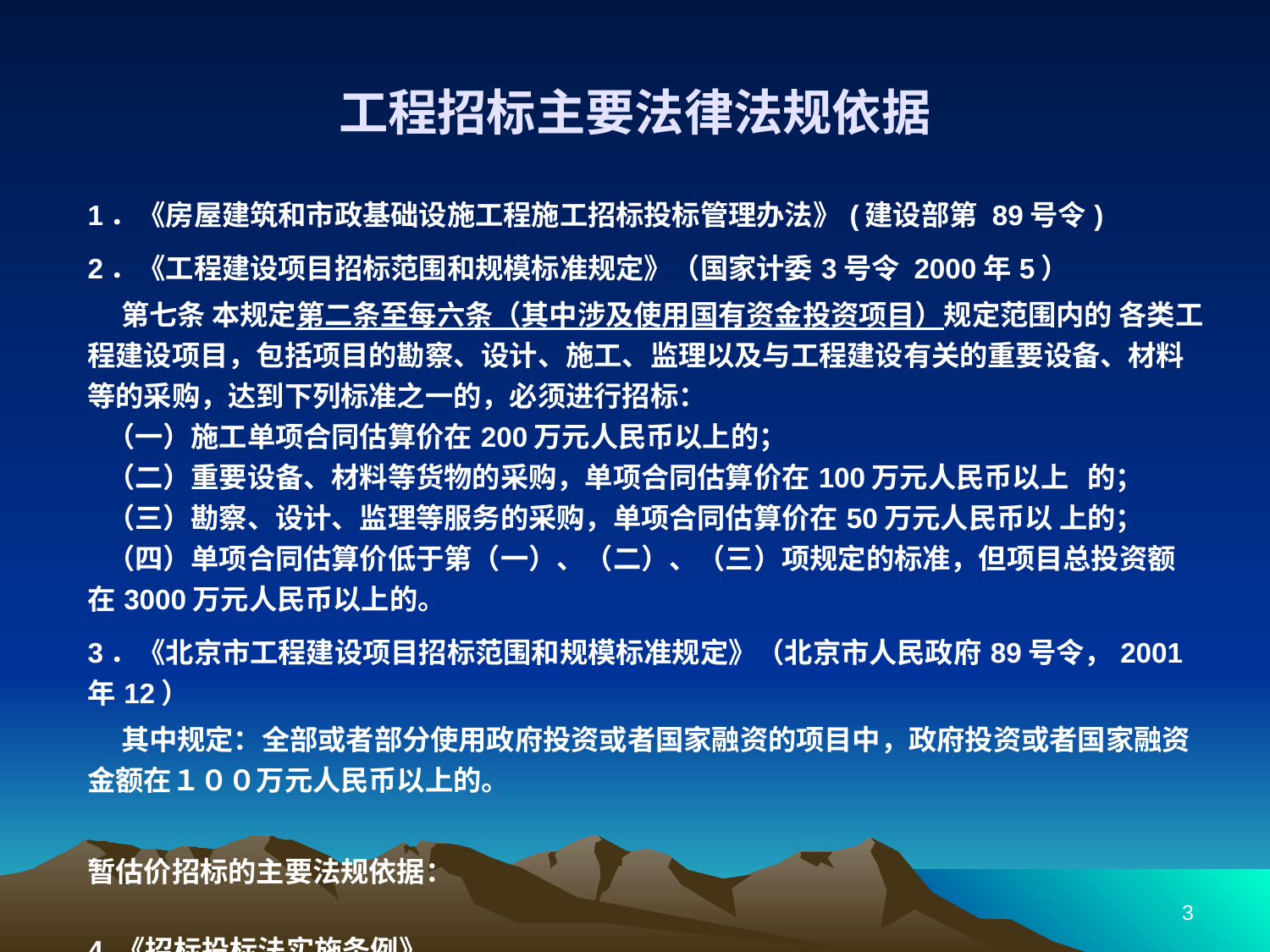

# 工程招标主要法律法规依据
| 1．《房屋建筑和市政基础设施工程施工招标投标管理办法》(建设部第 89号令) |
| --- |
| 2．《工程建设项目招标范围和规模标准规定》（国家计委3号令 2000年5） 第七条 本规定第二条至每六条（其中涉及使用国有资金投资项目）规定范围内的 各类工程建设项目，包括项目的勘察、设计、施工、监理以及与工程建设有关的重要设备、材料等的采购，达到下列标准之一的，必须进行招标： （一）施工单项合同估算价在200万元人民币以上的； （二）重要设备、材料等货物的采购，单项合同估算价在100万元人民币以上 的； （三）勘察、设计、监理等服务的采购，单项合同估算价在50万元人民币以 上的； （四）单项合同估算价低于第（一）、（二）、（三）项规定的标准，但项目总投资额在3000万元人民币以上的。 |
| 3．《北京市工程建设项目招标范围和规模标准规定》（北京市人民政府89号令，2001年12） 其中规定：全部或者部分使用政府投资或者国家融资的项目中，政府投资或者国家融资金额在１００万元人民币以上的。 |
| 暂估价招标的主要法规依据： 4.《招标投标法实施条例》 5.京建法【2011】12号文 |
3